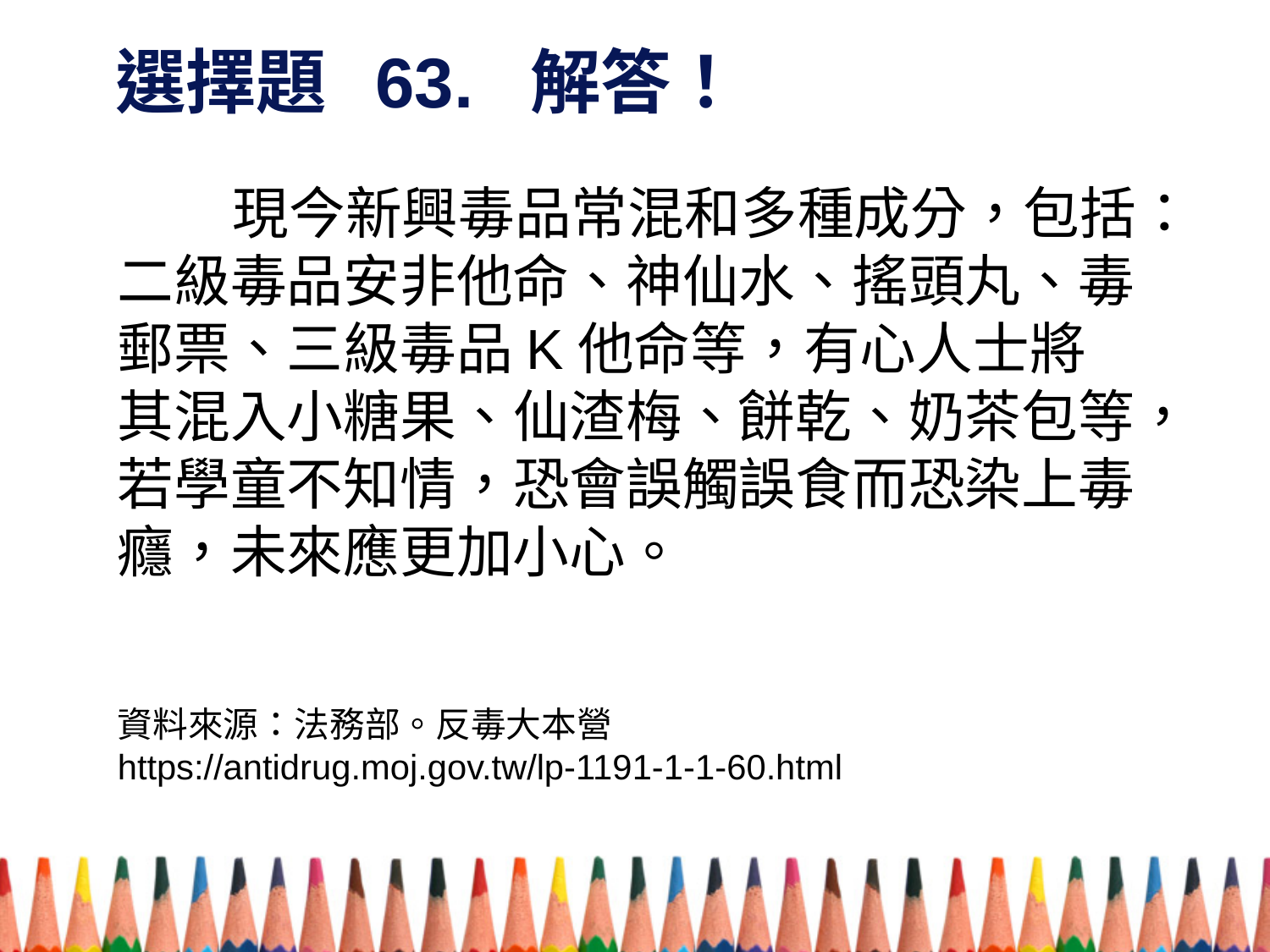

# 選擇題  63.  解答！
        現今新興毒品常混和多種成分，包括：二級毒品安非他命、神仙水、搖頭丸、毒郵票、三級毒品K他命等，有心人士將其混入小糖果、仙渣梅、餅乾、奶茶包等，若學童不知情，恐會誤觸誤食而恐染上毒癮，未來應更加小心。

資料來源：法務部。反毒大本營
https://antidrug.moj.gov.tw/lp-1191-1-1-60.html